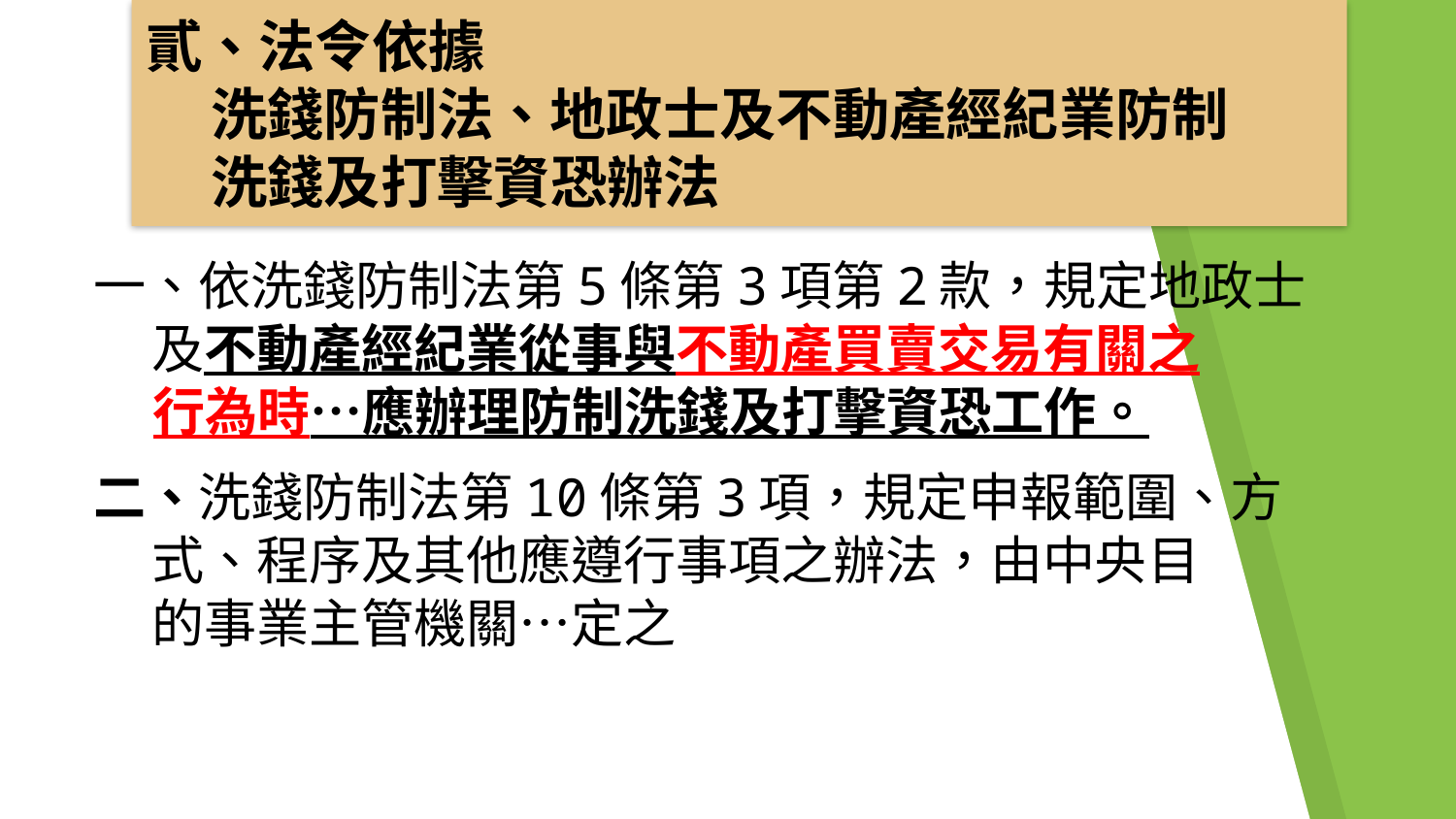

貳、法令依據
    洗錢防制法、地政士及不動產經紀業防制
    洗錢及打擊資恐辦法
一、依洗錢防制法第5條第3項第2款，規定地政士
    及不動產經紀業從事與不動產買賣交易有關之
    行為時…應辦理防制洗錢及打擊資恐工作。
二、洗錢防制法第10條第3項，規定申報範圍、方
    式、程序及其他應遵行事項之辦法，由中央目
    的事業主管機關…定之